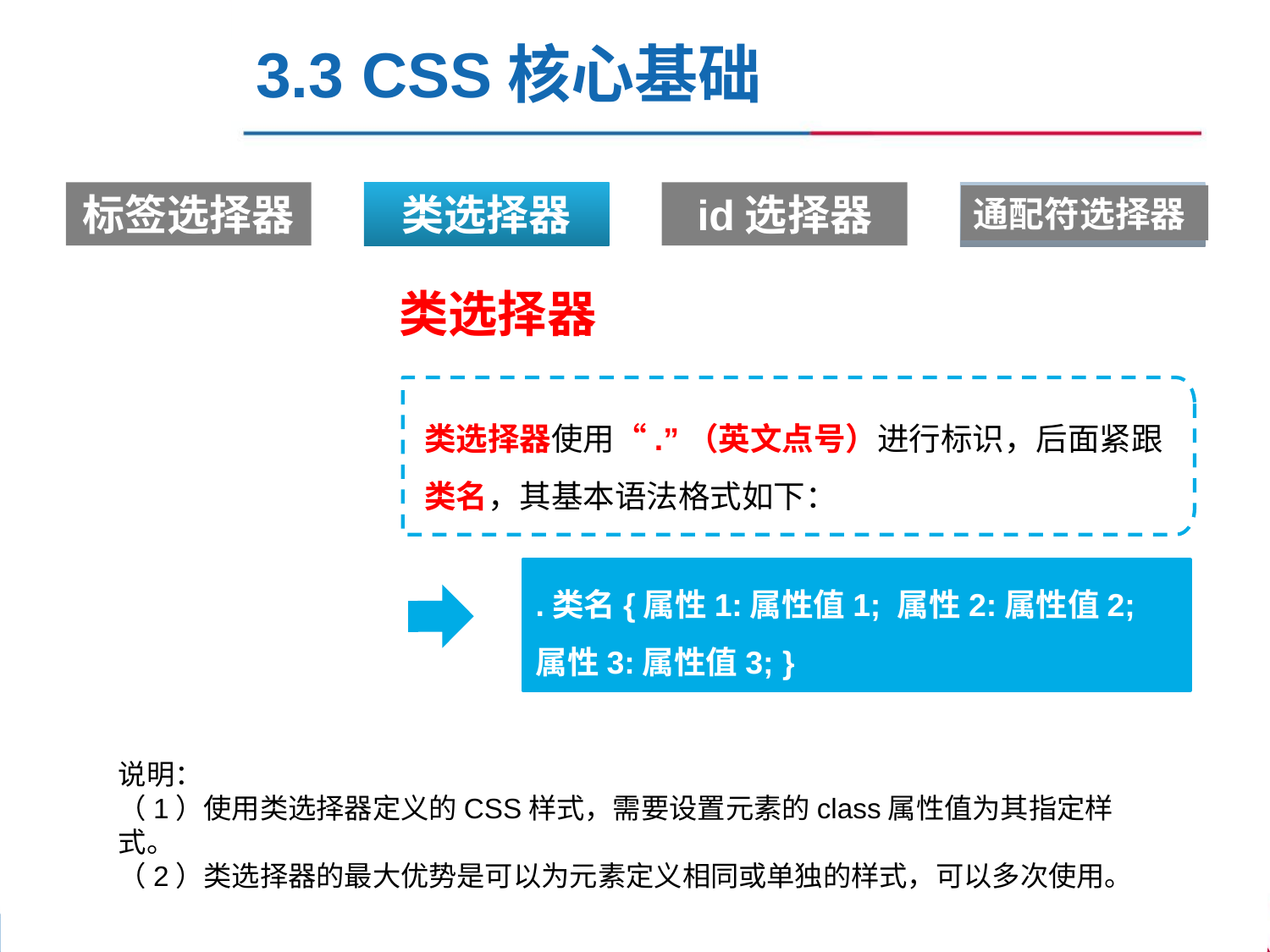

3.3 CSS核心基础
标签选择器
类选择器
id选择器

通配符选择器
类选择器

类选择器使用“.”（英文点号）进行标识，后面紧跟类名，其基本语法格式如下：
.类名{属性1:属性值1; 属性2:属性值2; 属性3:属性值3; }

说明：
（1）使用类选择器定义的CSS样式，需要设置元素的class属性值为其指定样式。
（2）类选择器的最大优势是可以为元素定义相同或单独的样式，可以多次使用。